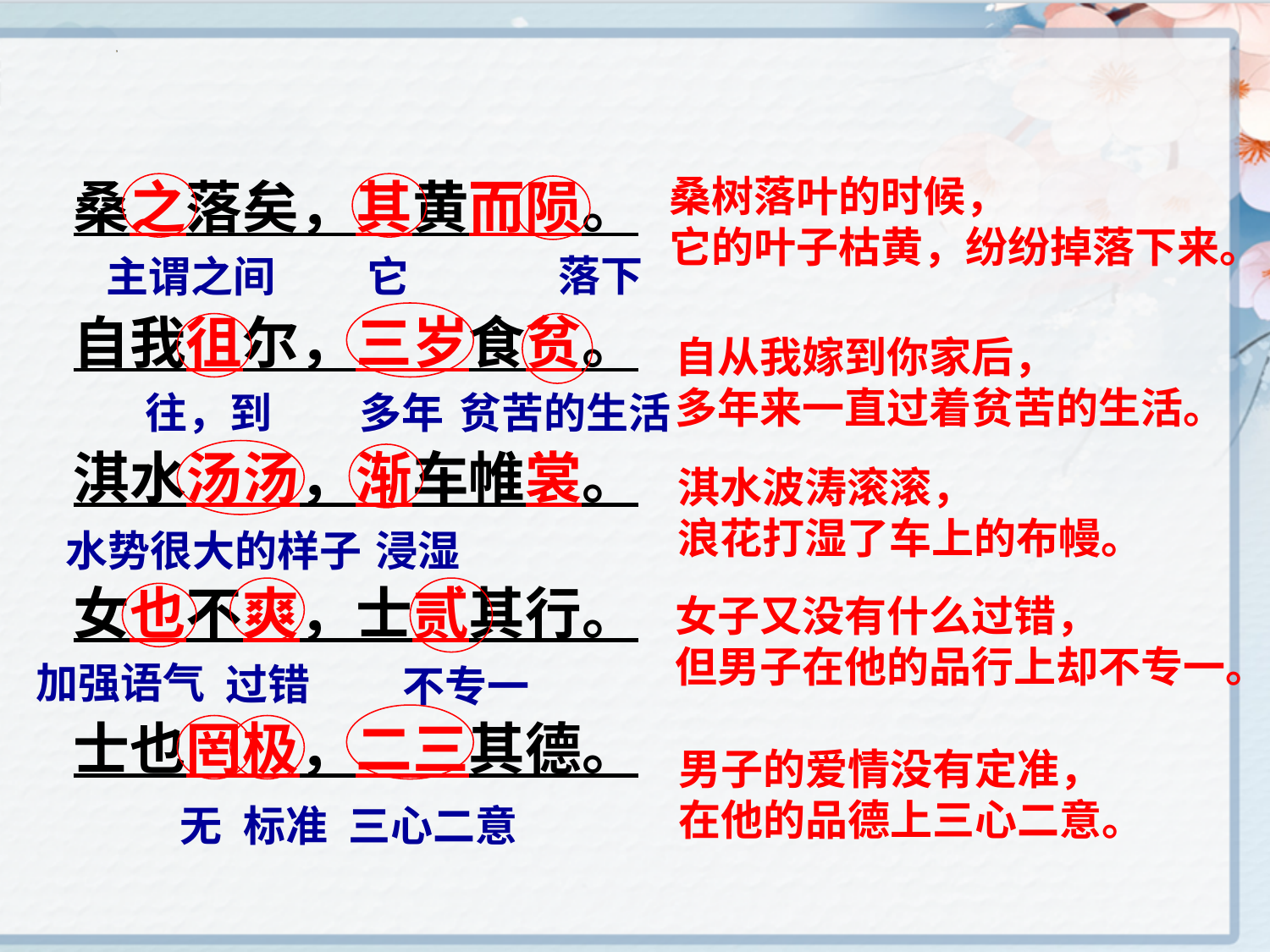

桑树落叶的时候，
它的叶子枯黄，纷纷掉落下来。
桑之落矣，其黄而陨。

自我徂尔，三岁食贫。

淇水汤汤，渐车帷裳。

女也不爽，士贰其行。

士也罔极，二三其德。

落下
主谓之间
它

自从我嫁到你家后，
多年来一直过着贫苦的生活。
贫苦的生活
往，到
多年

淇水波涛滚滚，
浪花打湿了车上的布幔。
水势很大的样子
浸湿

女子又没有什么过错，
但男子在他的品行上却不专一。
加强语气
过错
不专一

男子的爱情没有定准，
在他的品德上三心二意。
无
标准
三心二意